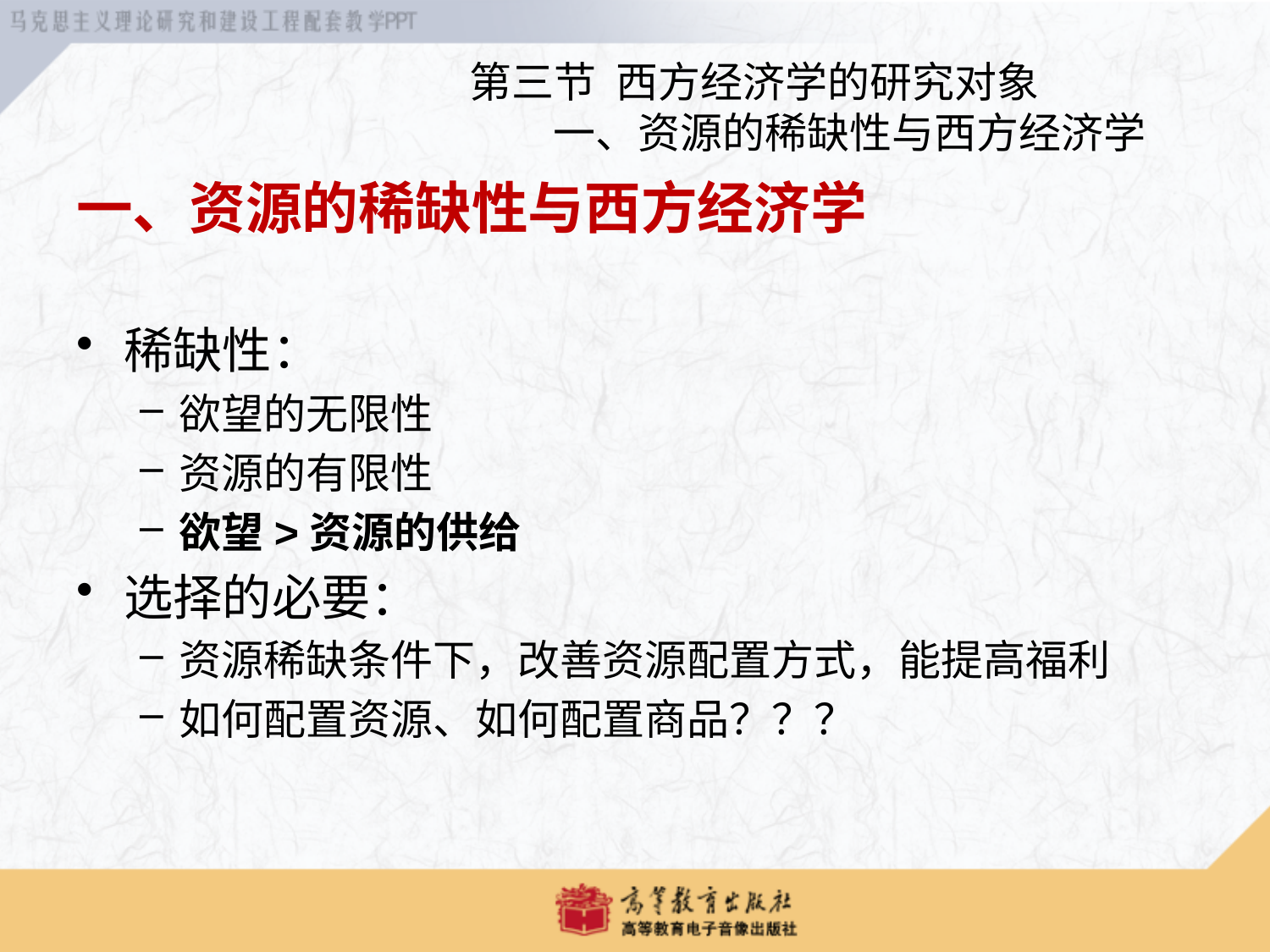

第三节  西方经济学的研究对象
                                            一、资源的稀缺性与西方经济学
一、资源的稀缺性与西方经济学

稀缺性：
欲望的无限性
资源的有限性
欲望>资源的供给
选择的必要：
资源稀缺条件下，改善资源配置方式，能提高福利
如何配置资源、如何配置商品？？？